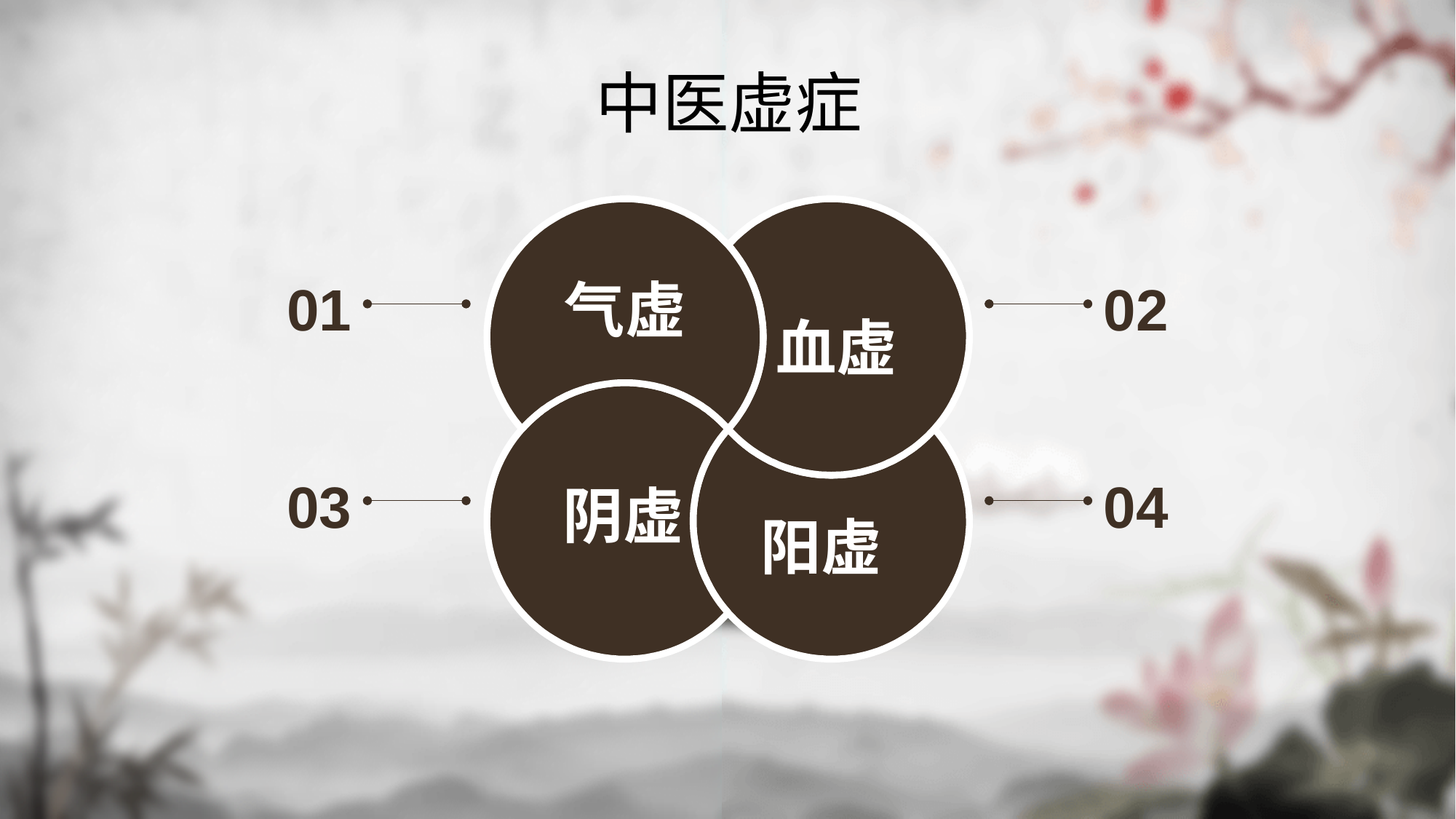

中医虚症

气虚
01
02
血虚

03
04
阴虚
阳虚